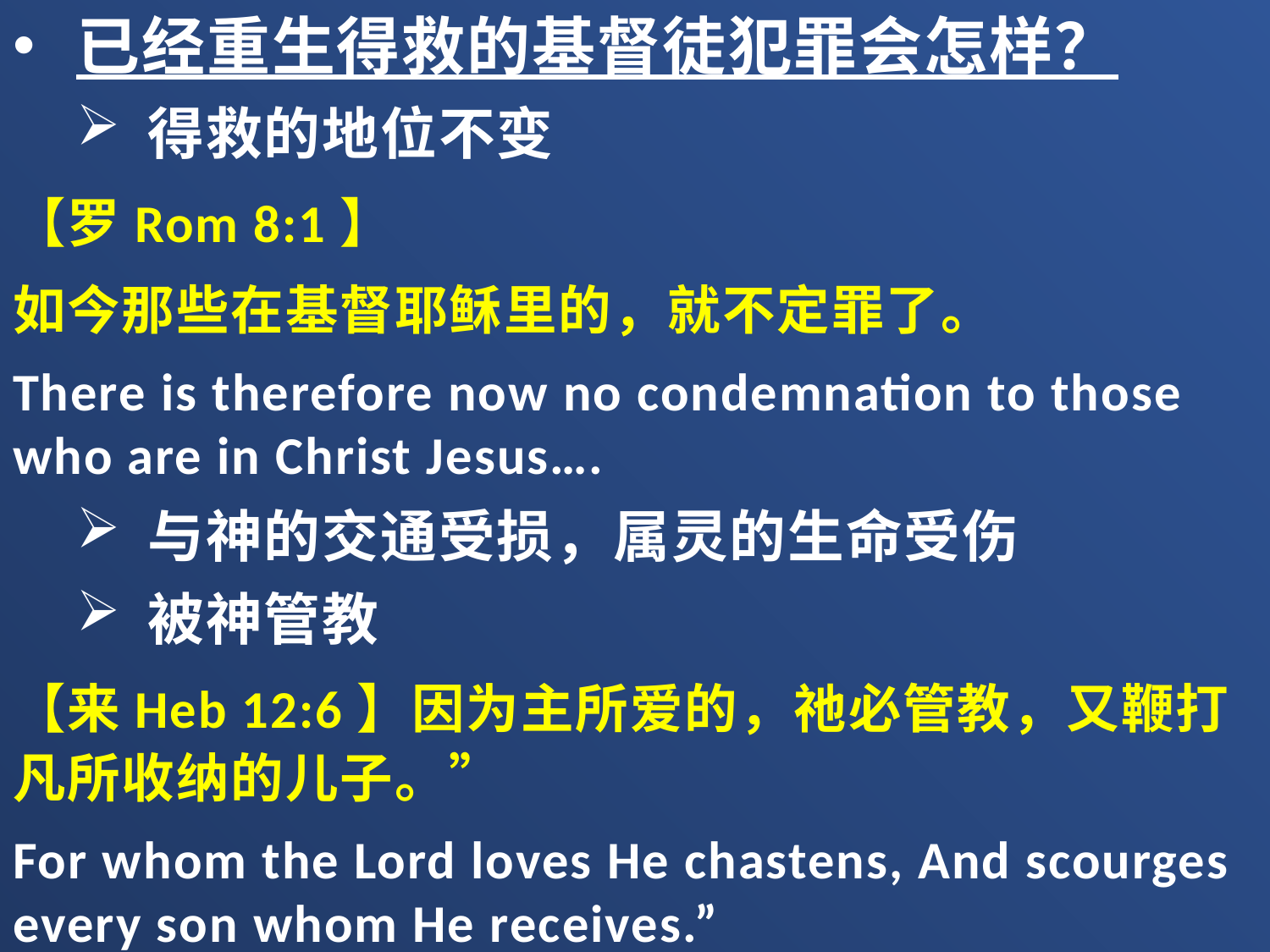

已经重生得救的基督徒犯罪会怎样？
得救的地位不变
【罗Rom 8:1】
如今那些在基督耶稣里的，就不定罪了。
There is therefore now no condemnation to those who are in Christ Jesus….
与神的交通受损，属灵的生命受伤
被神管教
【来Heb 12:6】因为主所爱的，祂必管教，又鞭打凡所收纳的儿子。”
For whom the Lord loves He chastens, And scourges every son whom He receives.”